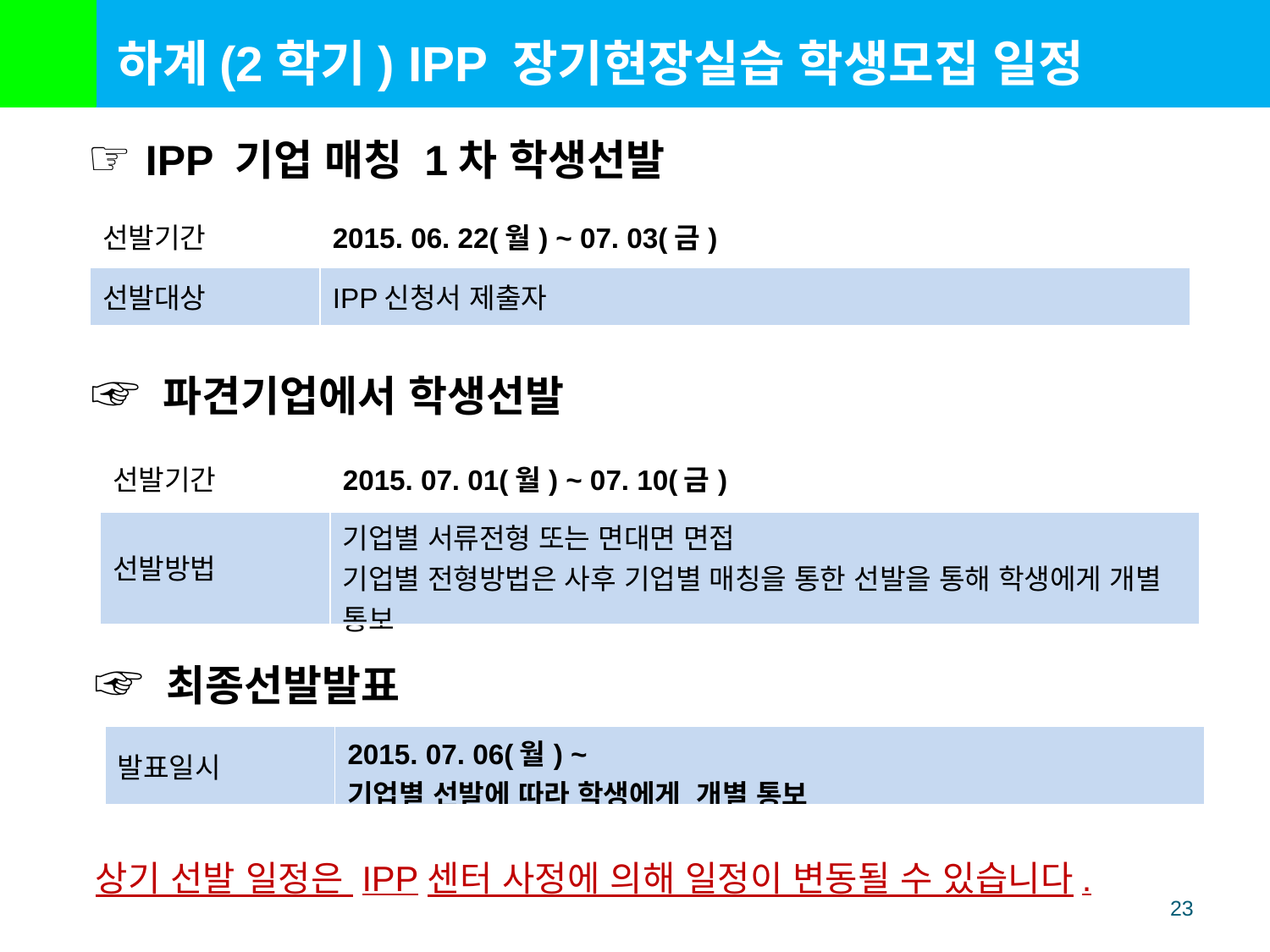

하계(2학기) IPP 장기현장실습 학생모집 일정
☞ IPP 기업 매칭 1차 학생선발
| 선발기간 | 2015. 06. 22(월) ~ 07. 03(금) |
| --- | --- |
| 선발대상 | IPP신청서 제출자 |
☞ 파견기업에서 학생선발
| 선발기간 | 2015. 07. 01(월) ~ 07. 10(금) |
| --- | --- |
| 선발방법 | 기업별 서류전형 또는 면대면 면접 기업별 전형방법은 사후 기업별 매칭을 통한 선발을 통해 학생에게 개별 통보 |
☞ 최종선발발표
| 발표일시 | 2015. 07. 06(월) ~ 기업별 선발에 따라 학생에게 개별 통보 |
| --- | --- |
 상기 선발 일정은 IPP센터 사정에 의해 일정이 변동될 수 있습니다.
23